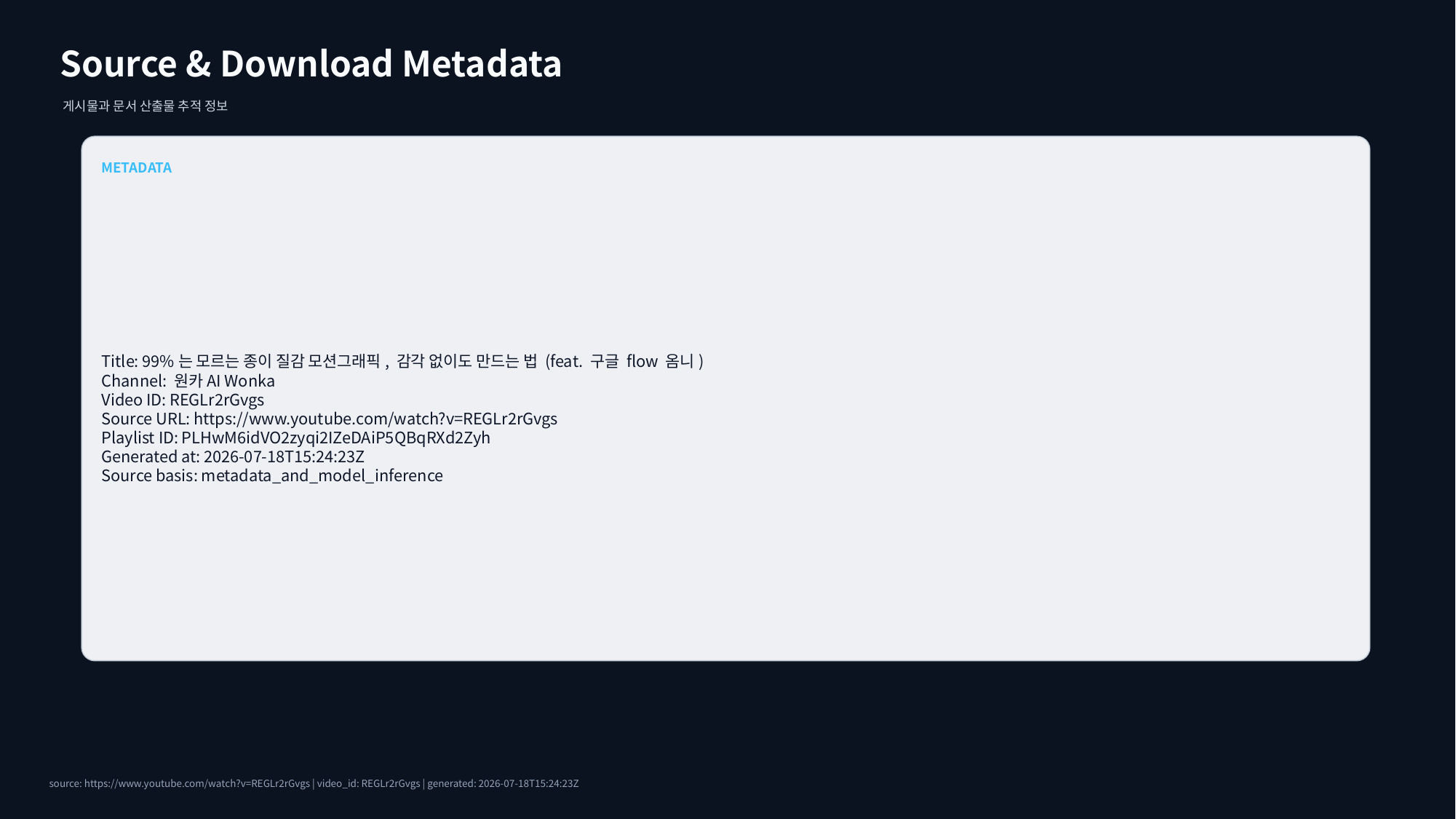

Source & Download Metadata
게시물과 문서 산출물 추적 정보

METADATA
Title: 99%는 모르는 종이 질감 모션그래픽, 감각 없이도 만드는 법 (feat. 구글 flow 옴니)
Channel: 원카AI Wonka
Video ID: REGLr2rGvgs
Source URL: https://www.youtube.com/watch?v=REGLr2rGvgs
Playlist ID: PLHwM6idVO2zyqi2IZeDAiP5QBqRXd2Zyh
Generated at: 2026-07-18T15:24:23Z
Source basis: metadata_and_model_inference
source: https://www.youtube.com/watch?v=REGLr2rGvgs | video_id: REGLr2rGvgs | generated: 2026-07-18T15:24:23Z